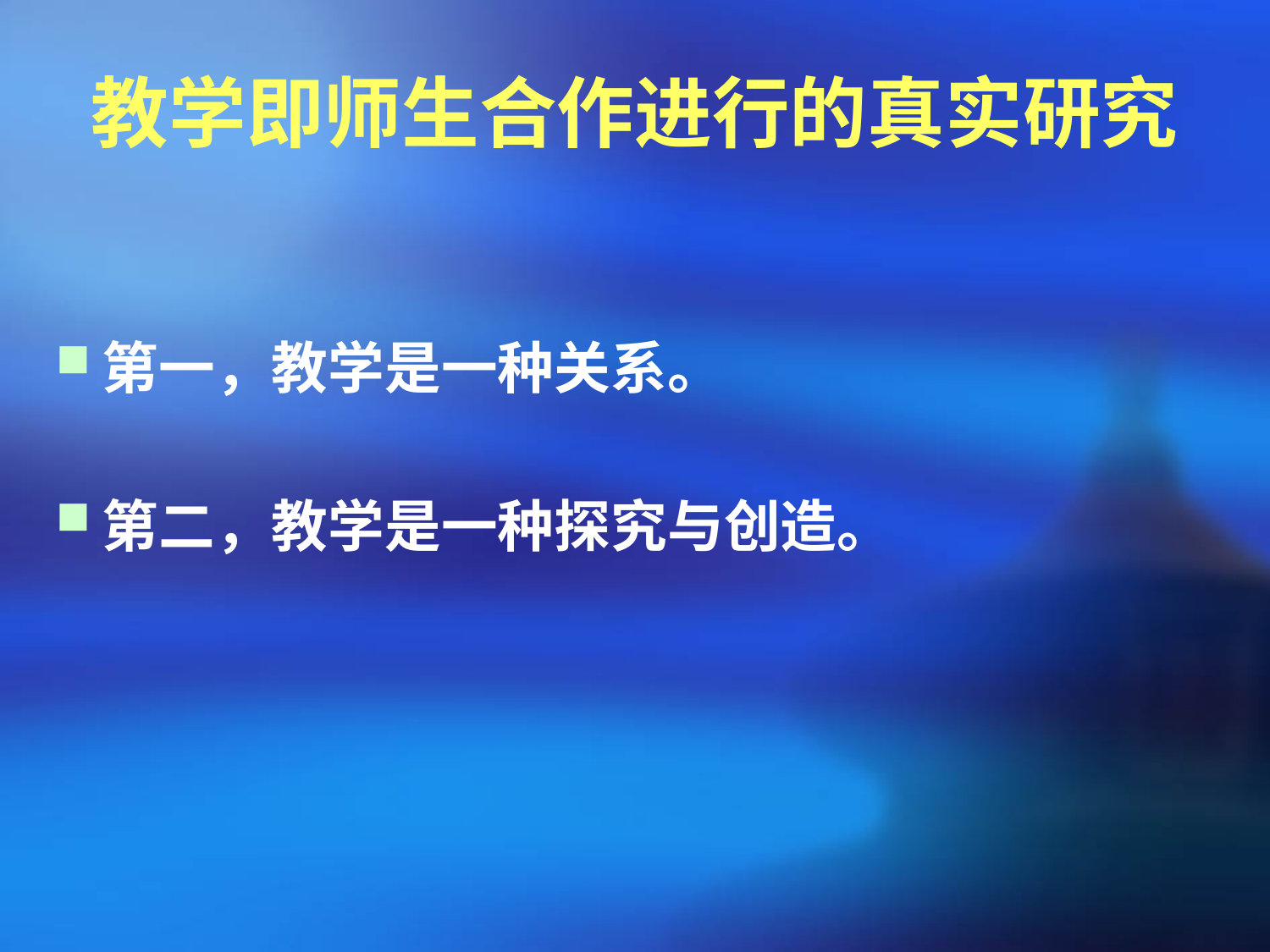

# 教学即师生合作进行的真实研究
第一，教学是一种关系。

第二，教学是一种探究与创造。